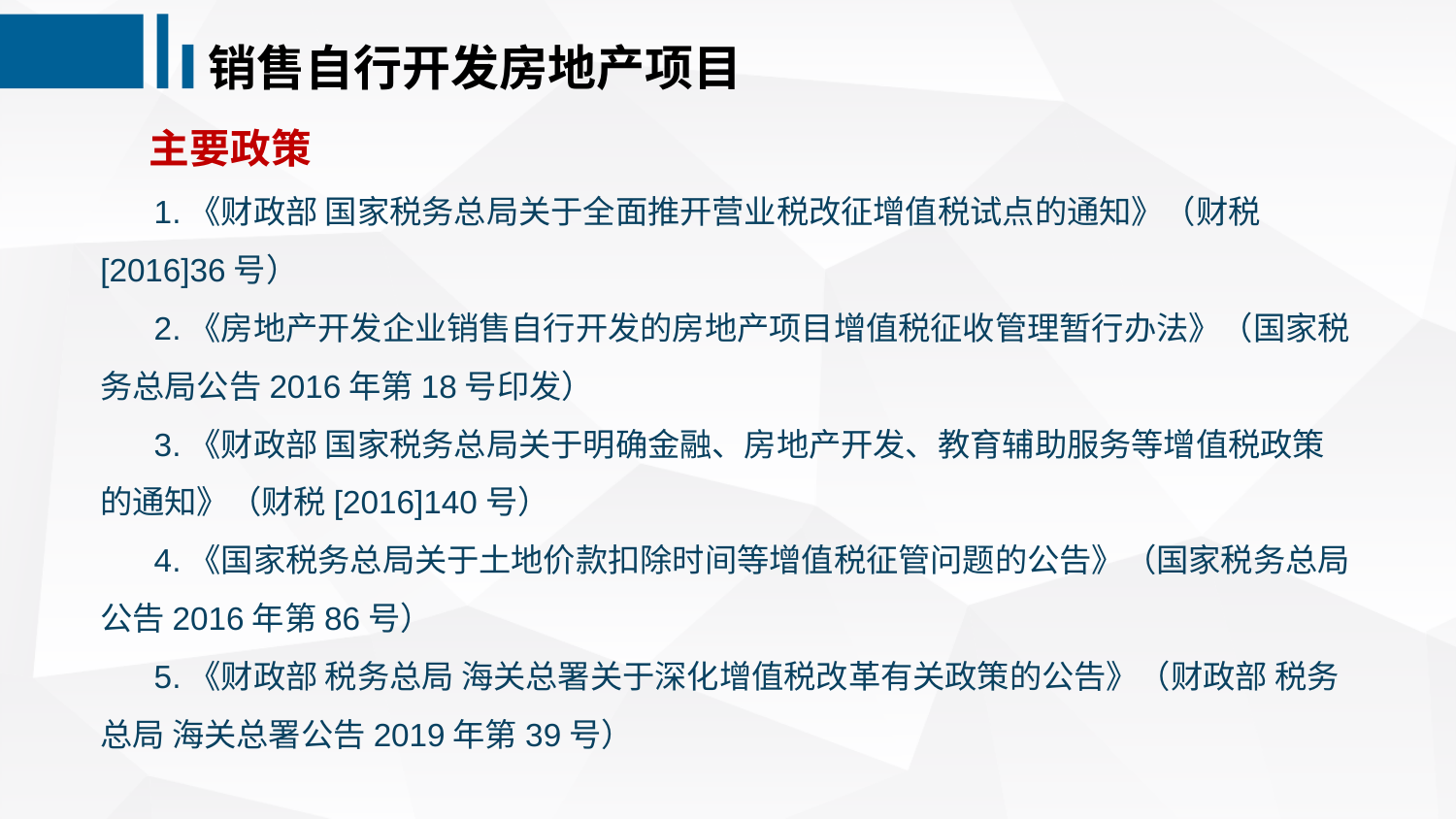

销售自行开发房地产项目
     主要政策
      1.《财政部 国家税务总局关于全面推开营业税改征增值税试点的通知》（财税[2016]36号）
      2.《房地产开发企业销售自行开发的房地产项目增值税征收管理暂行办法》（国家税务总局公告2016年第18号印发）
      3.《财政部 国家税务总局关于明确金融、房地产开发、教育辅助服务等增值税政策的通知》（财税[2016]140号）
      4.《国家税务总局关于土地价款扣除时间等增值税征管问题的公告》（国家税务总局公告2016年第86号）
      5.《财政部 税务总局 海关总署关于深化增值税改革有关政策的公告》（财政部 税务总局 海关总署公告2019年第39号）
5